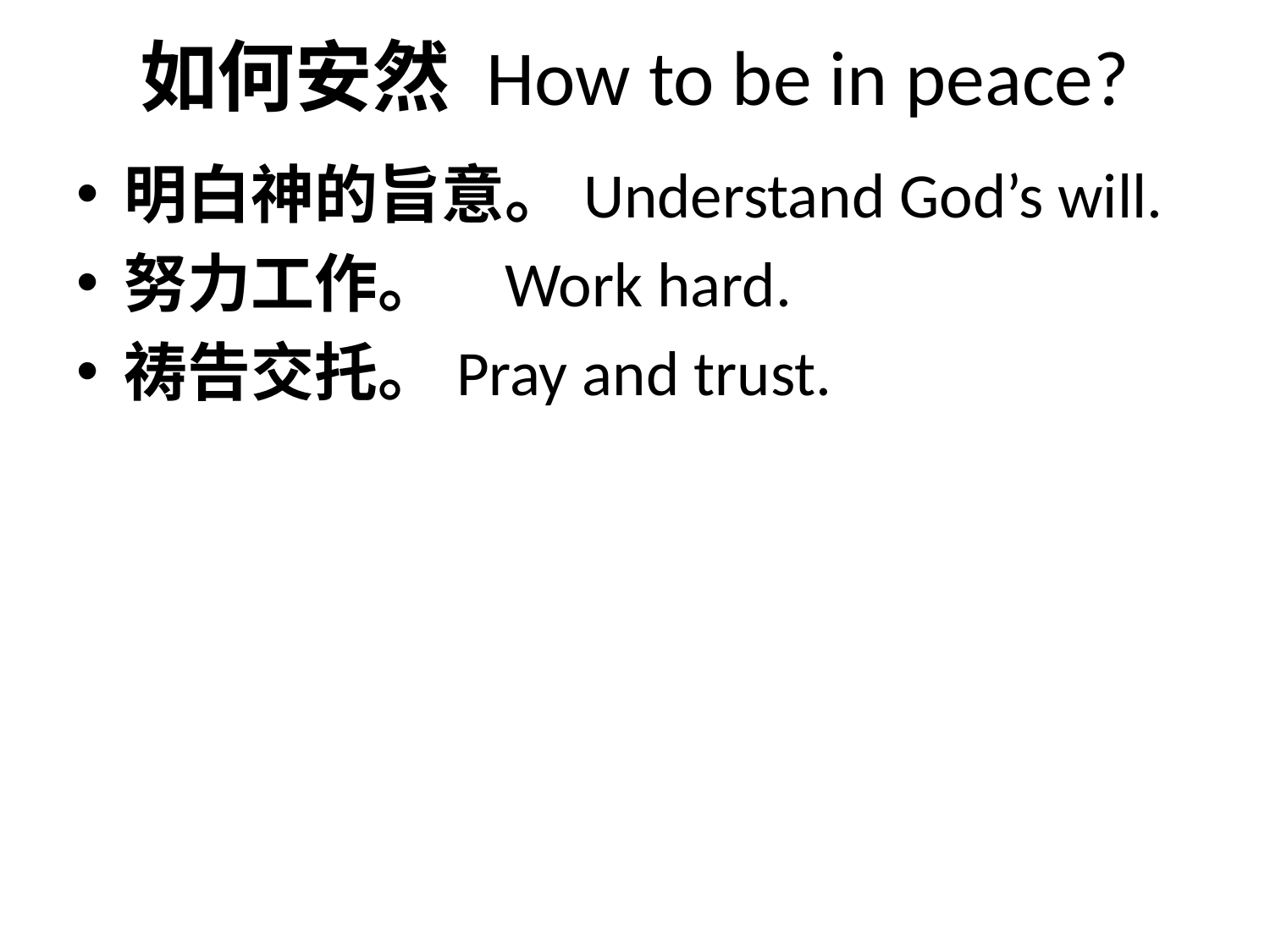

# 如何安然 How to be in peace?
明白神的旨意。Understand God’s will.
努力工作。	Work hard.
祷告交托。Pray and trust.